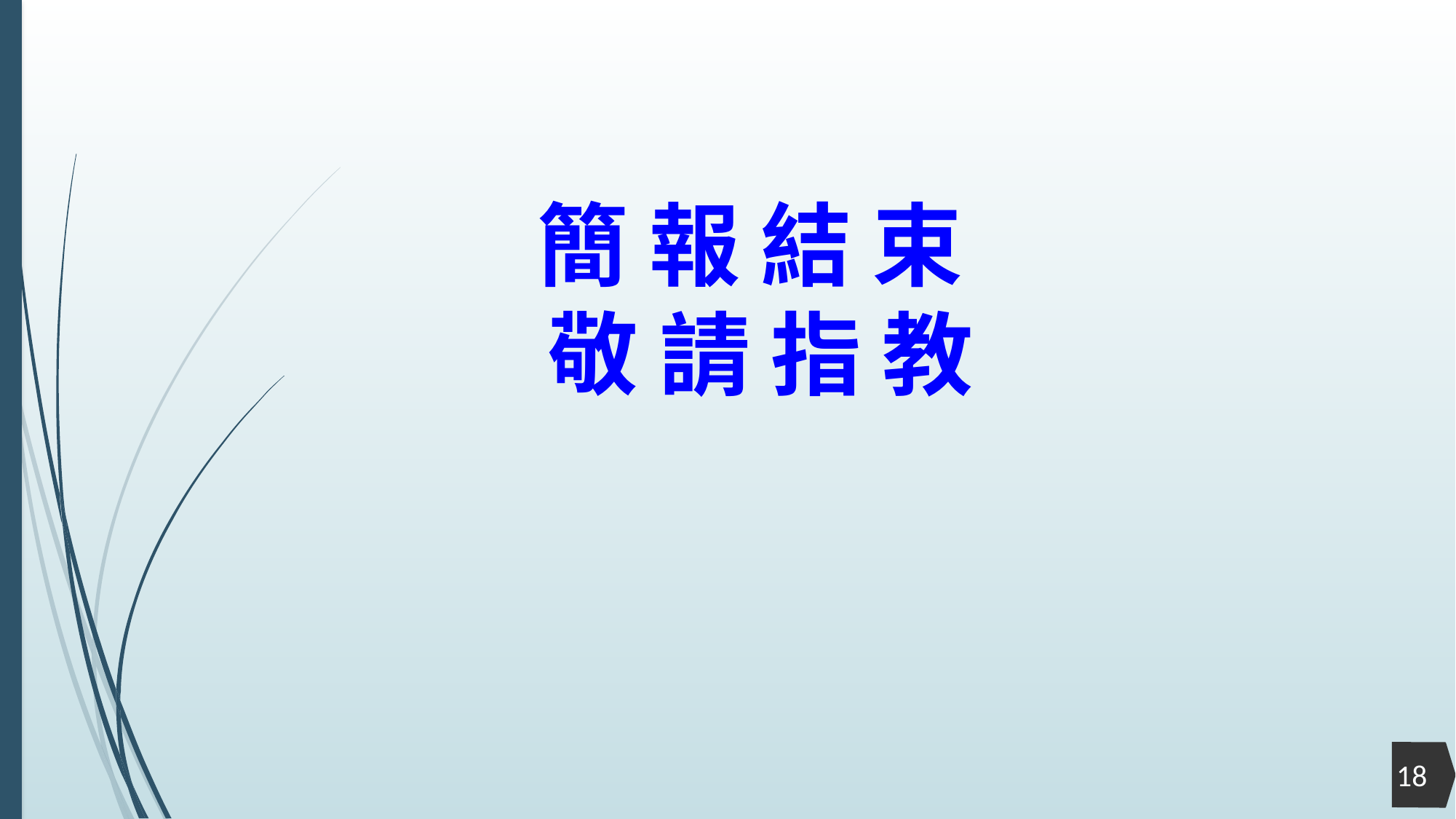

# 簡 報 結 束 敬 請 指 教
18